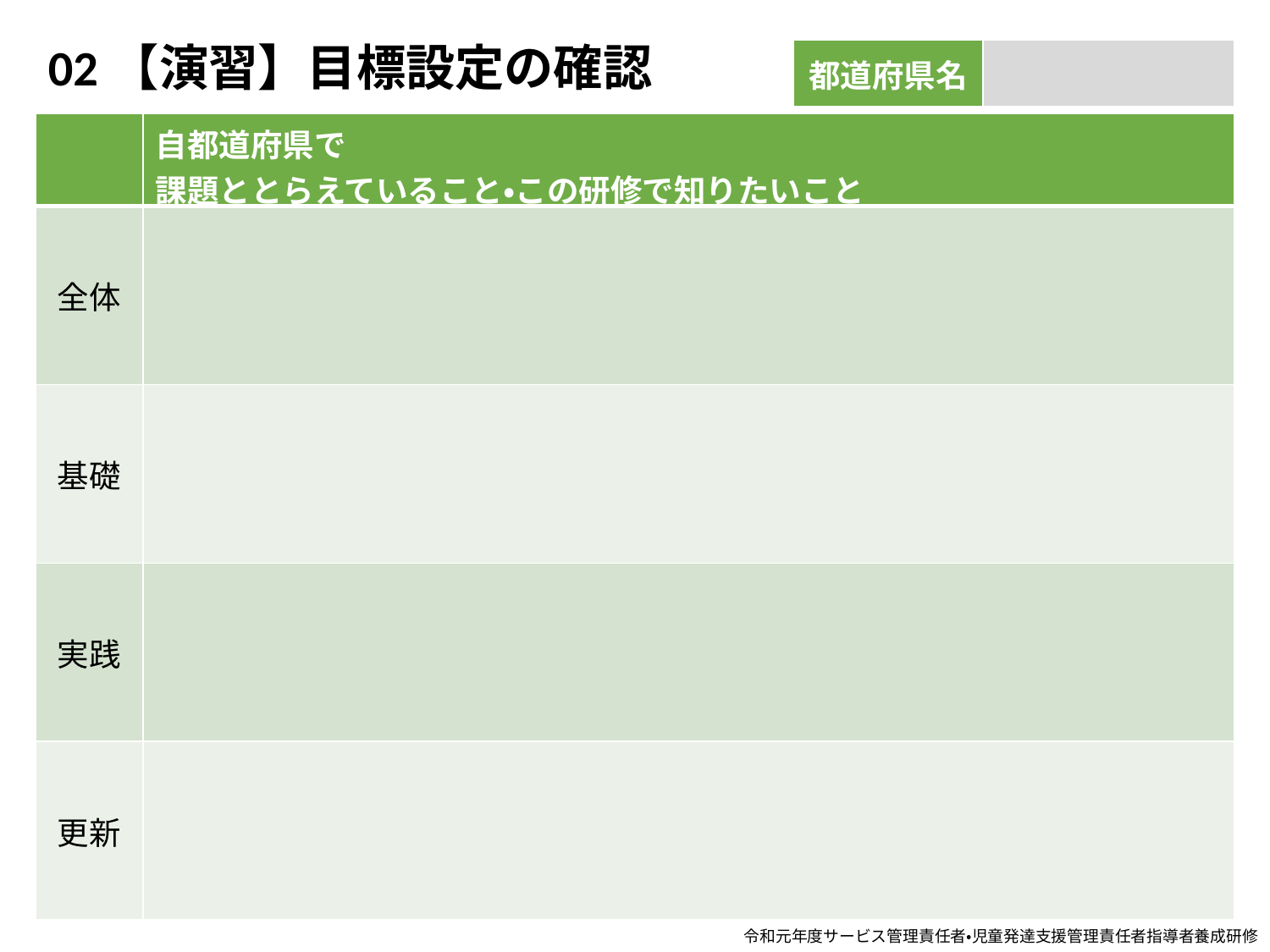

02【演習】目標設定の確認
| 都道府県名 |  |
| --- | --- |
|  | 自都道府県で 課題ととらえていること・この研修で知りたいこと |
| --- | --- |
| 全体 |  |
| 基礎 |  |
| 実践 |  |
| 更新 |  |
令和元年度サービス管理責任者・児童発達支援管理責任者指導者養成研修